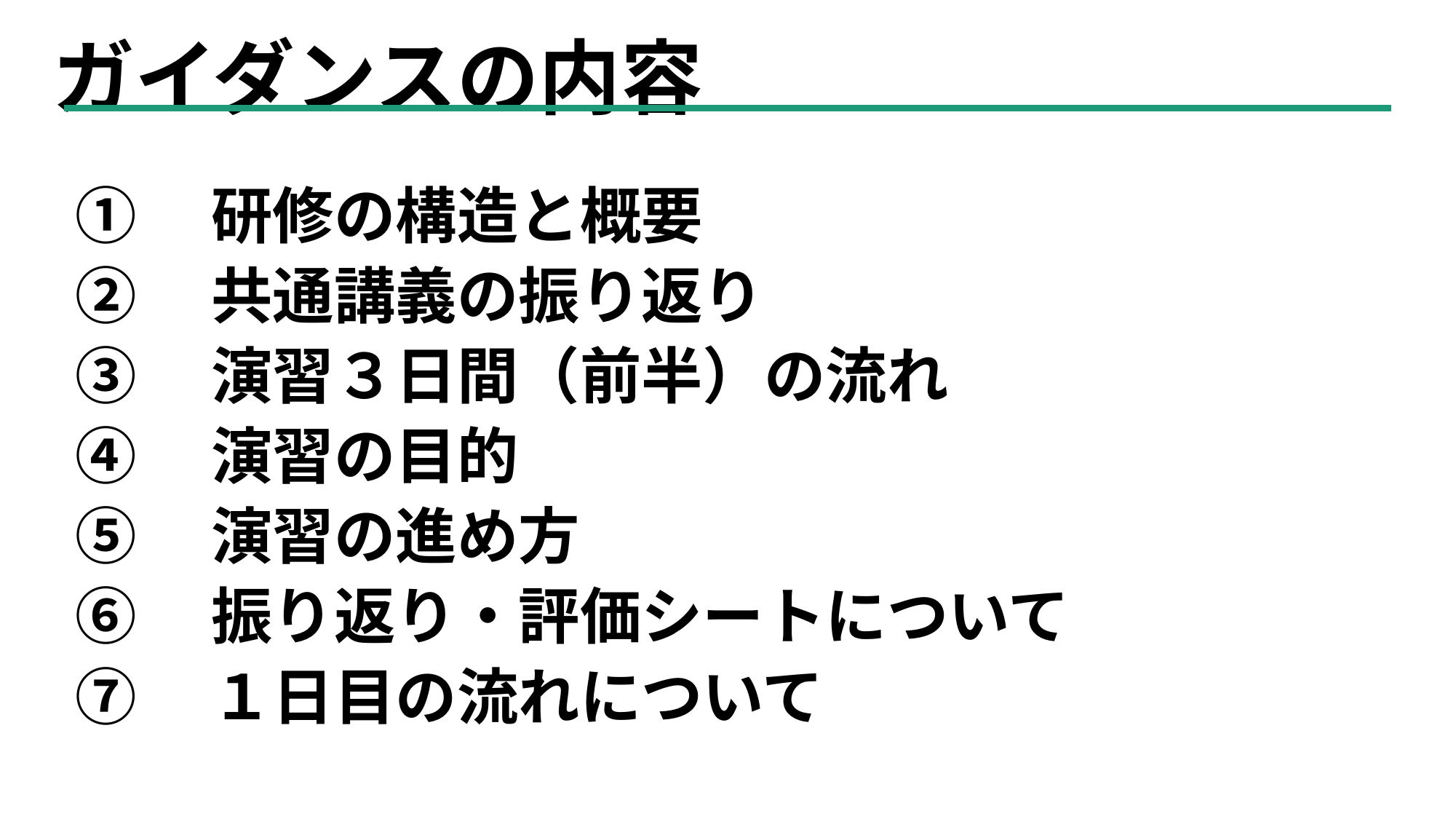

# ガイダンスの内容
①　研修の構造と概要
②　共通講義の振り返り
③　演習３日間（前半）の流れ
④　演習の目的
⑤　演習の進め方
⑥　振り返り・評価シートについて
⑦　１日目の流れについて